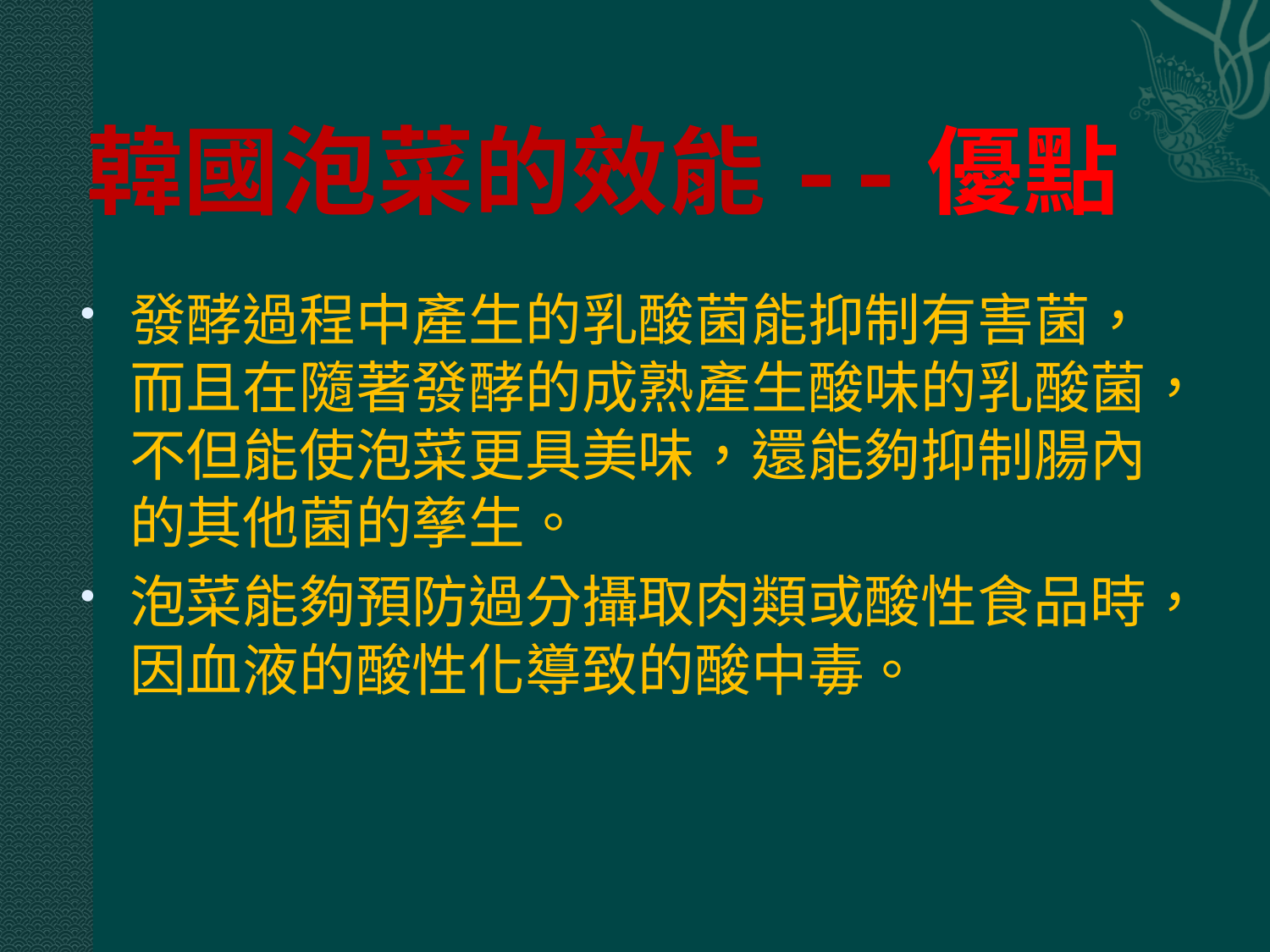

# 韓國泡菜的效能--優點
發酵過程中產生的乳酸菌能抑制有害菌，而且在隨著發酵的成熟產生酸味的乳酸菌，不但能使泡菜更具美味，還能夠抑制腸內的其他菌的孳生。
泡菜能夠預防過分攝取肉類或酸性食品時，因血液的酸性化導致的酸中毒。